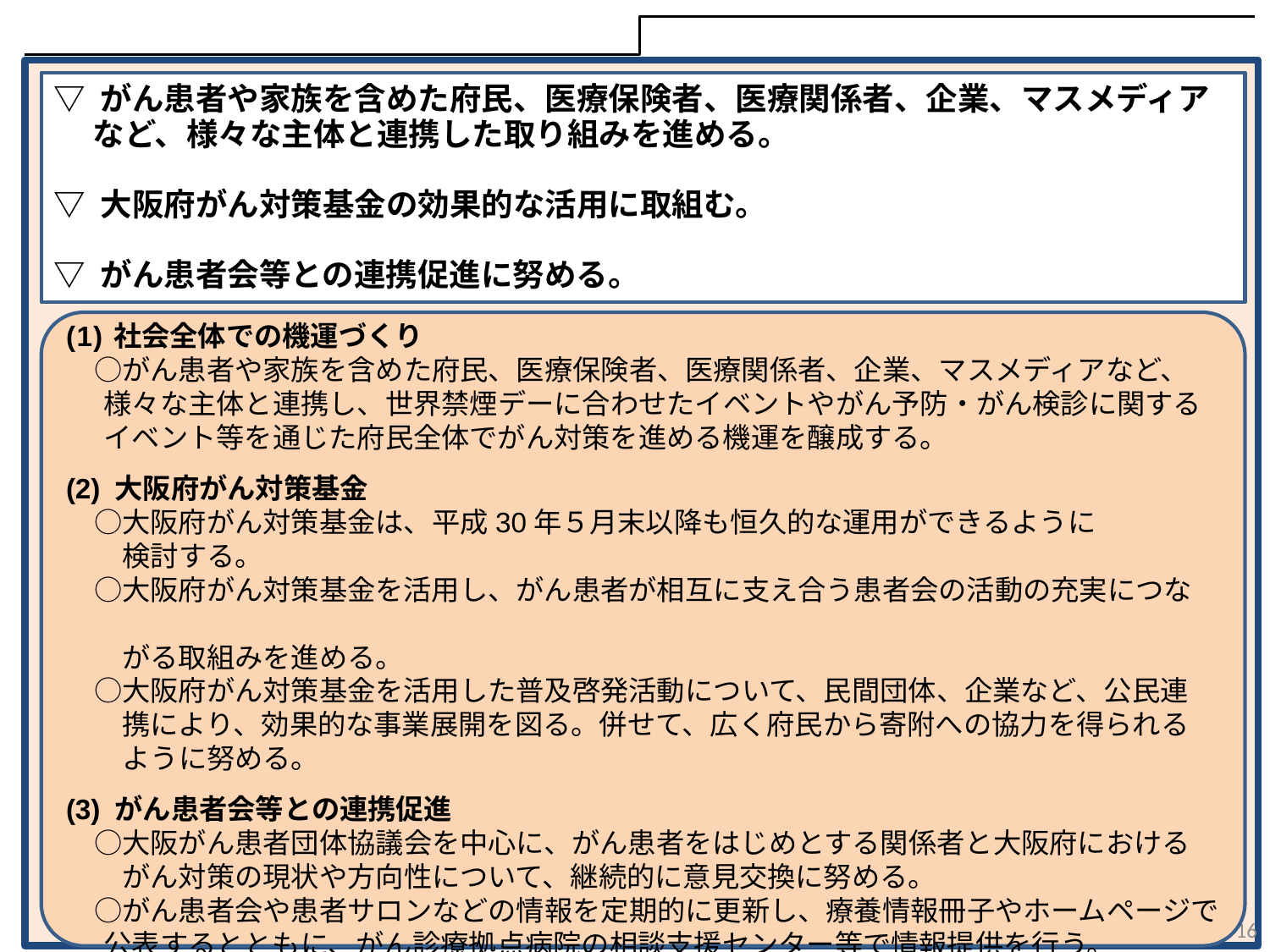

▽ がん患者や家族を含めた府民、医療保険者、医療関係者、企業、マスメディア
　 など、様々な主体と連携した取り組みを進める。

▽ 大阪府がん対策基金の効果的な活用に取組む。

▽ がん患者会等との連携促進に努める。

社会全体での機運づくり
　○がん患者や家族を含めた府民、医療保険者、医療関係者、企業、マスメディアなど、様々な主体と連携し、世界禁煙デーに合わせたイベントやがん予防・がん検診に関するイベント等を通じた府民全体でがん対策を進める機運を醸成する。
(2) 大阪府がん対策基金
　○大阪府がん対策基金は、平成30年５月末以降も恒久的な運用ができるように
　　検討する。
　○大阪府がん対策基金を活用し、がん患者が相互に支え合う患者会の活動の充実につな
　　がる取組みを進める。
　○大阪府がん対策基金を活用した普及啓発活動について、民間団体、企業など、公民連
　　携により、効果的な事業展開を図る。併せて、広く府民から寄附への協力を得られる
　　ように努める。
(3) がん患者会等との連携促進
　○大阪がん患者団体協議会を中心に、がん患者をはじめとする関係者と大阪府における
　　がん対策の現状や方向性について、継続的に意見交換に努める。
　○がん患者会や患者サロンなどの情報を定期的に更新し、療養情報冊子やホームページで公表するとともに、がん診療拠点病院の相談支援センター等で情報提供を行う。

16